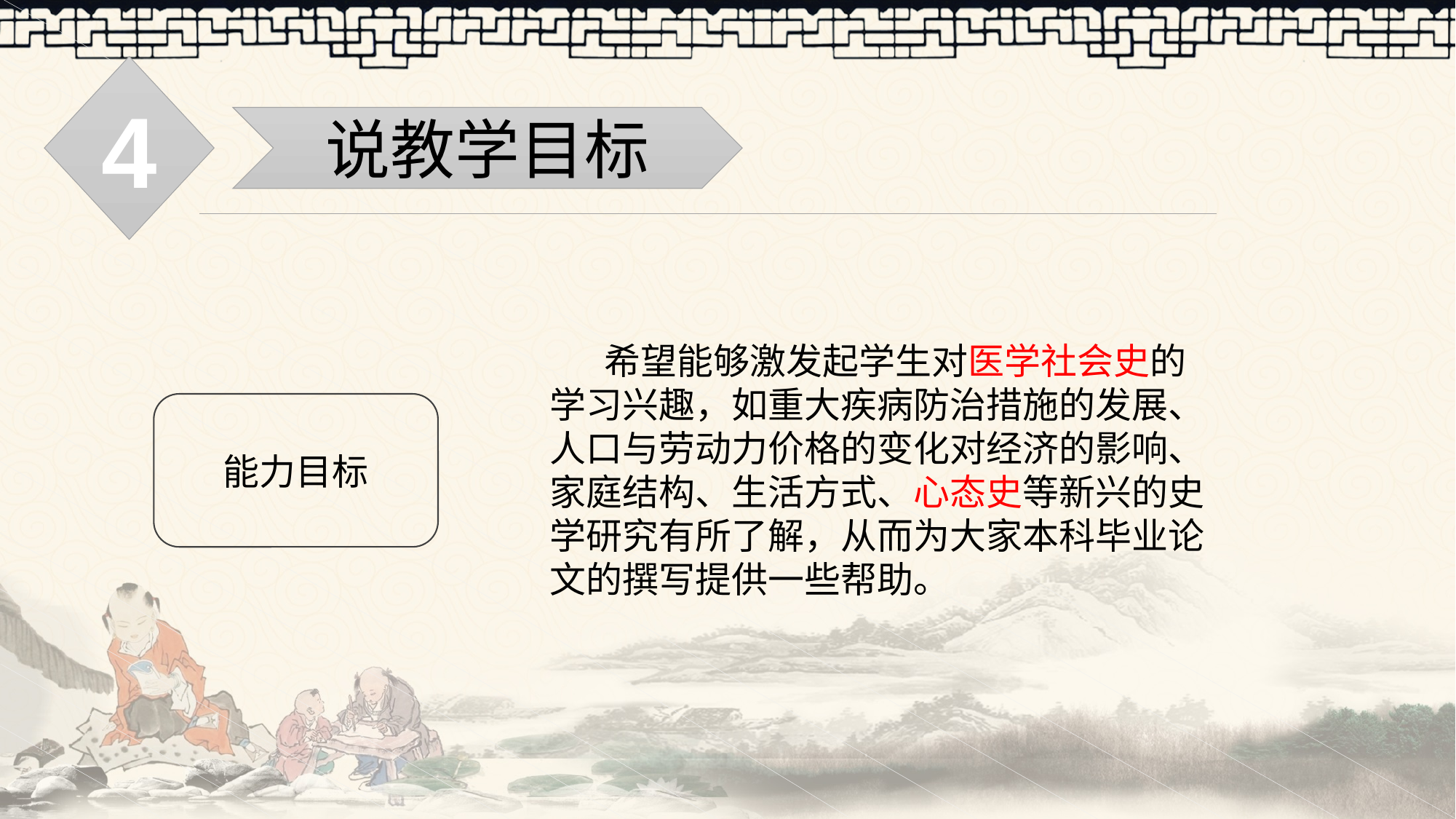

4
说教学目标
希望能够激发起学生对医学社会史的学习兴趣，如重大疾病防治措施的发展、人口与劳动力价格的变化对经济的影响、家庭结构、生活方式、心态史等新兴的史学研究有所了解，从而为大家本科毕业论文的撰写提供一些帮助。
能力目标